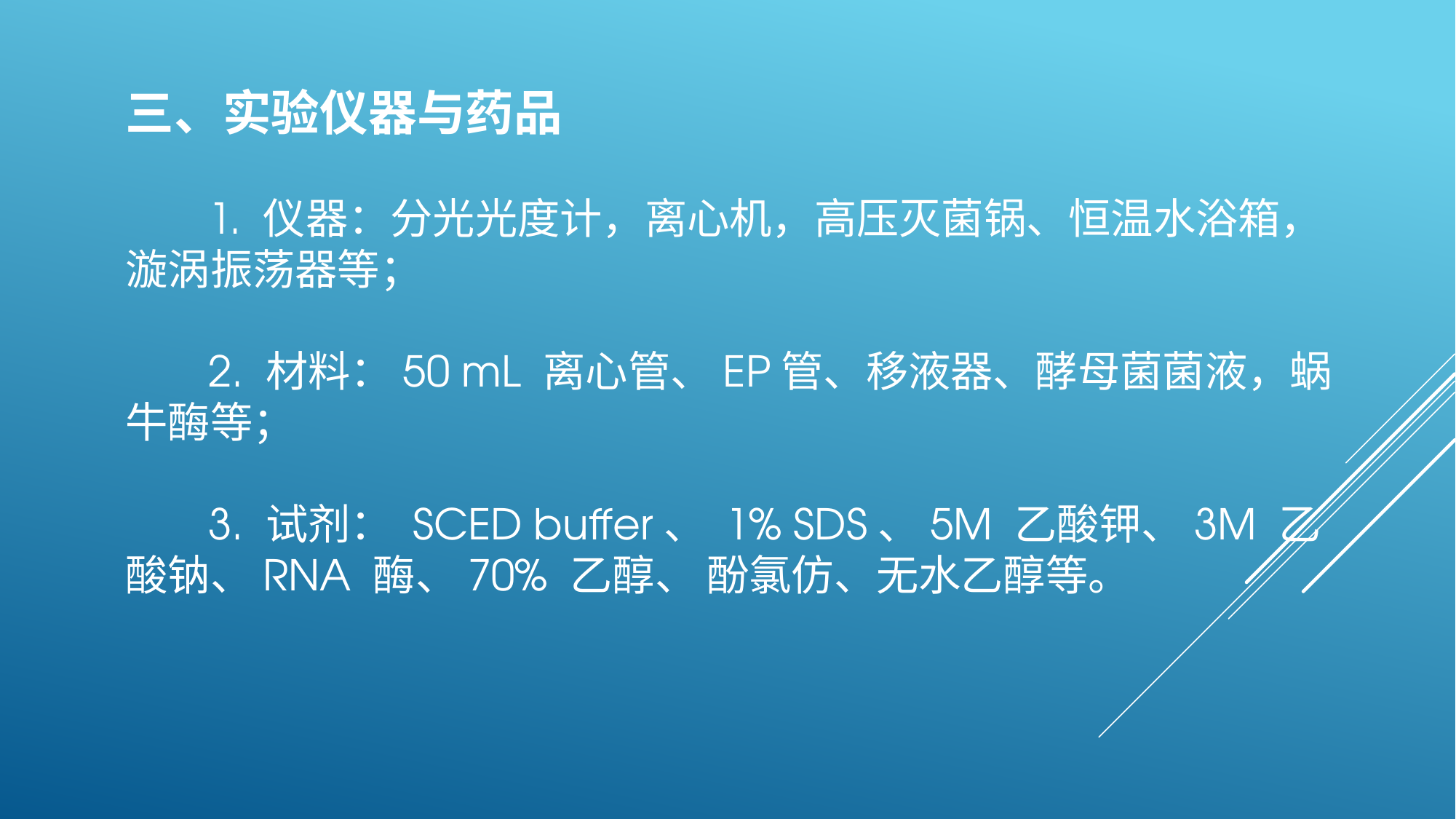

三、实验仪器与药品

       1. 仪器：分光光度计，离心机，高压灭菌锅、恒温水浴箱，漩涡振荡器等；

       2. 材料：50 mL 离心管、EP管、移液器、酵母菌菌液，蜗牛酶等；

       3. 试剂： SCED buffer、 1% SDS、5M 乙酸钾、3M 乙酸钠、RNA 酶、70% 乙醇、 酚氯仿、无水乙醇等。